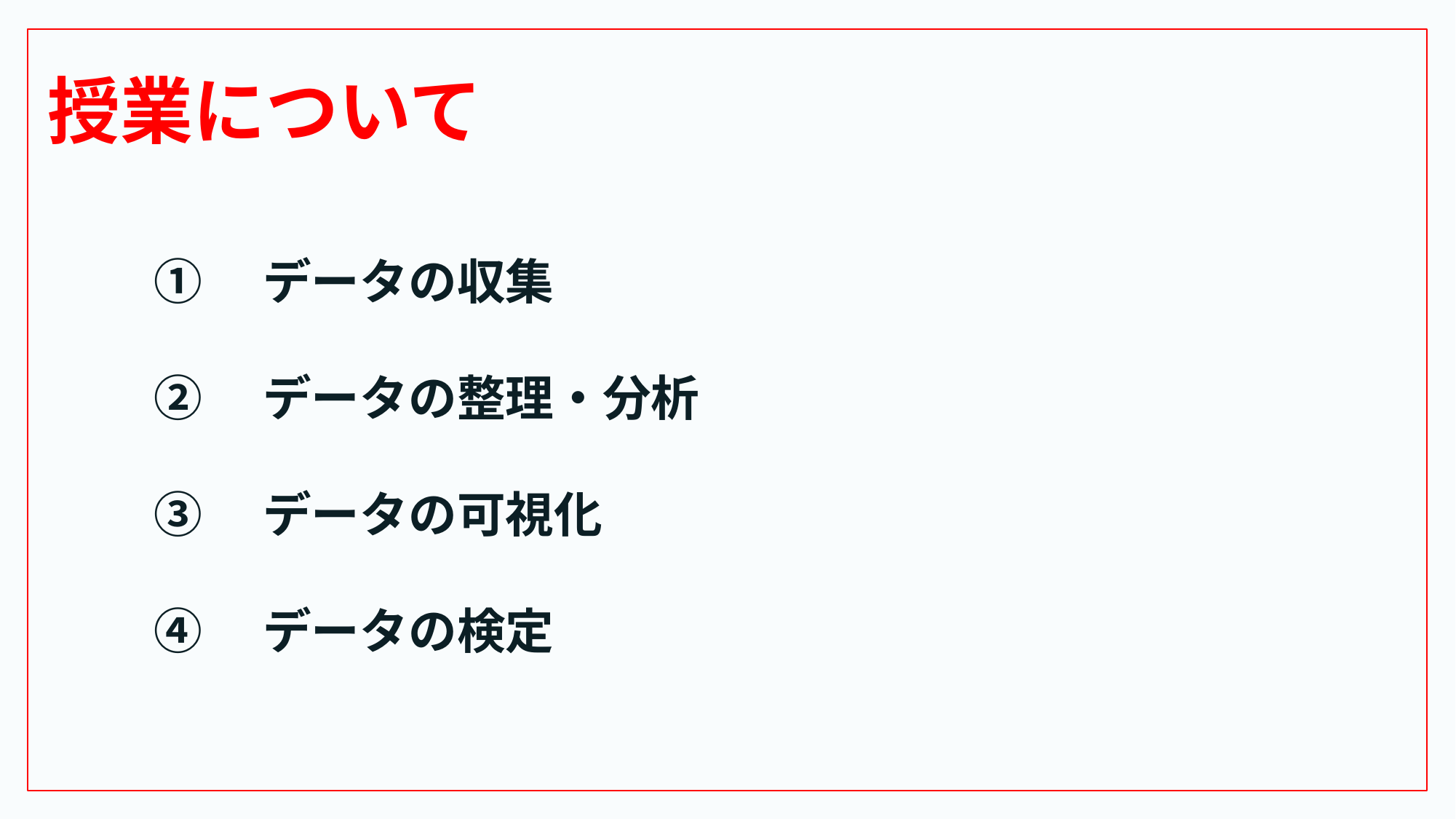

授業について
①　データの収集

②　データの整理・分析

③　データの可視化

④　データの検定